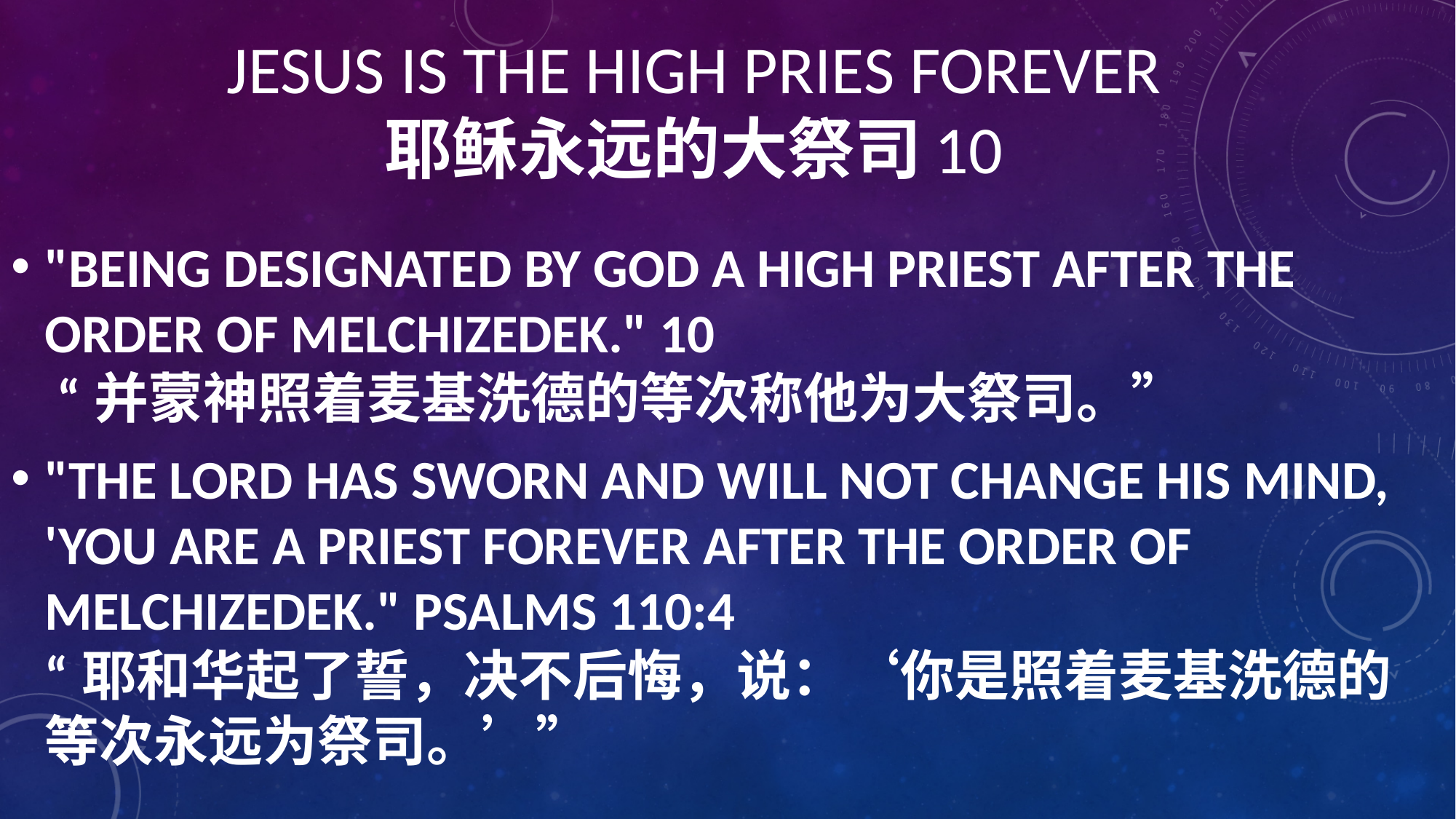

# JESUS IS THE HIGH PRIES FOREVER 耶稣永远的大祭司10
"BEING DESIGNATED BY GOD A HIGH PRIEST AFTER THE ORDER OF MELCHIZEDEK." 10                                                            “并蒙神照着麦基洗德的等次称他为大祭司。”
"THE LORD HAS SWORN AND WILL NOT CHANGE HIS MIND, 'YOU ARE A PRIEST FOREVER AFTER THE ORDER OF MELCHIZEDEK." PSALMS 110:4                                                          “耶和华起了誓，决不后悔，说：‘你是照着麦基洗德的等次永远为祭司。’”